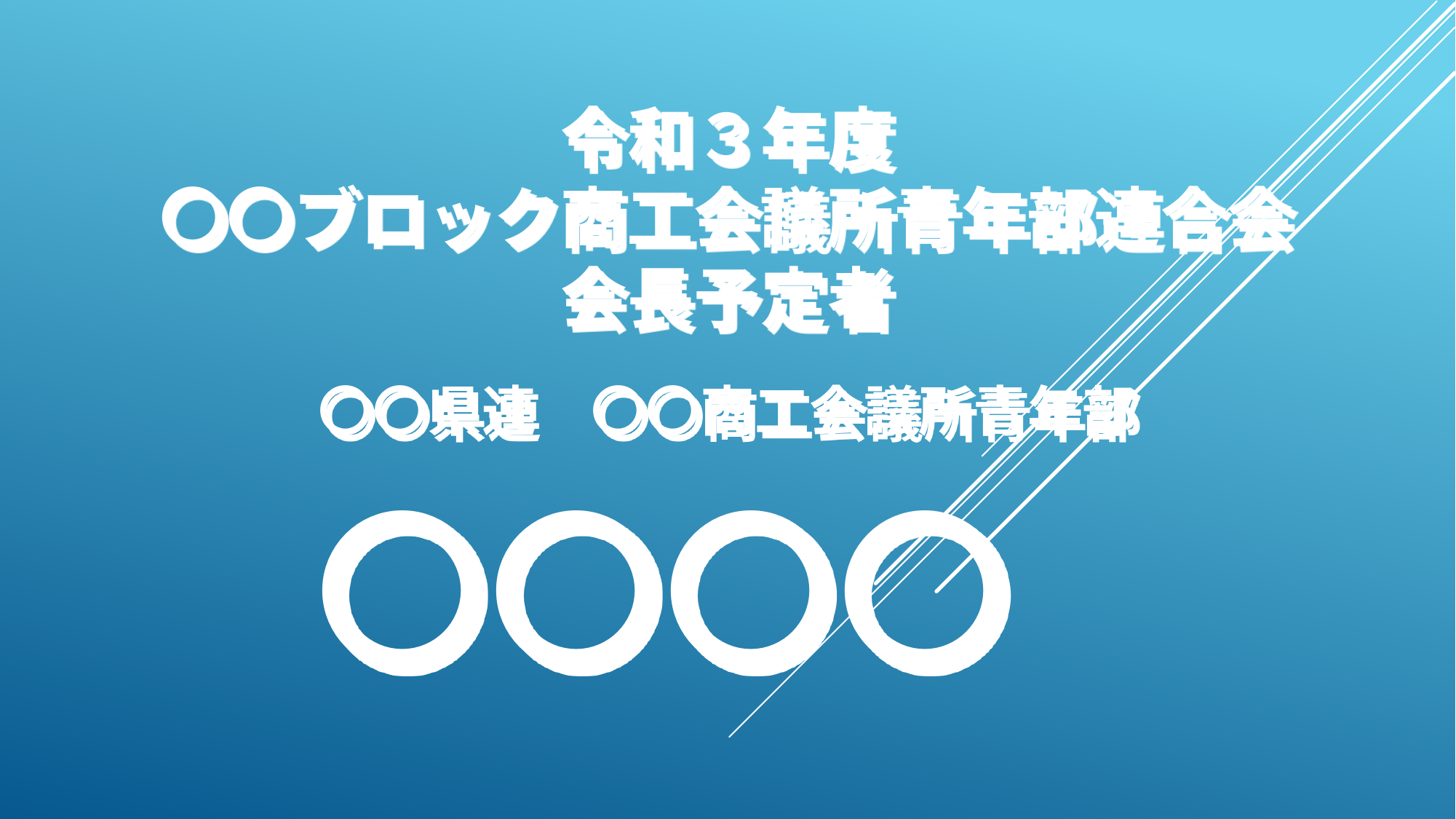

令和３年度
〇〇ブロック商工会議所青年部連合会
会長予定者
〇〇県連　〇〇商工会議所青年部
〇〇〇〇